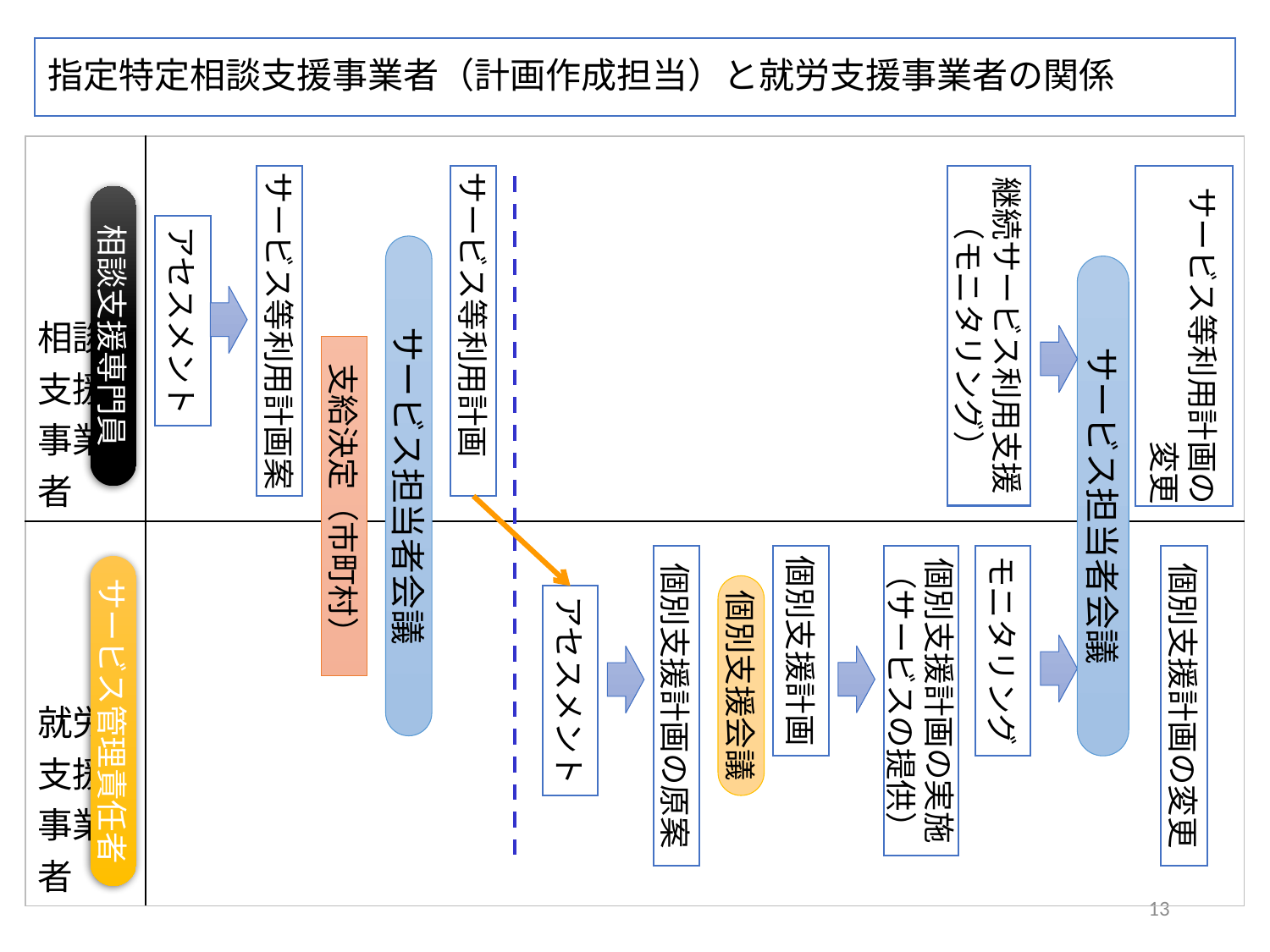

# 指定特定相談支援事業者（計画作成担当）と就労支援事業者の関係
| 相談支援事業者 |  |
| --- | --- |
| 就労支援事業者 |  |
継続サービス利用支援（モニタリング）
サービス等利用計画
サービス等利用計画案
サービス等利用計画の　　変更
相談支援専門員
アセスメント
サービス担当者会議
サービス担当者会議

支給決定（市町村）
モニタリング
個別支援計画
個別支援計画の実施（サービスの提供）
個別支援計画の原案
個別支援計画の変更
サービス管理責任者
個別支援会議
アセスメント

13